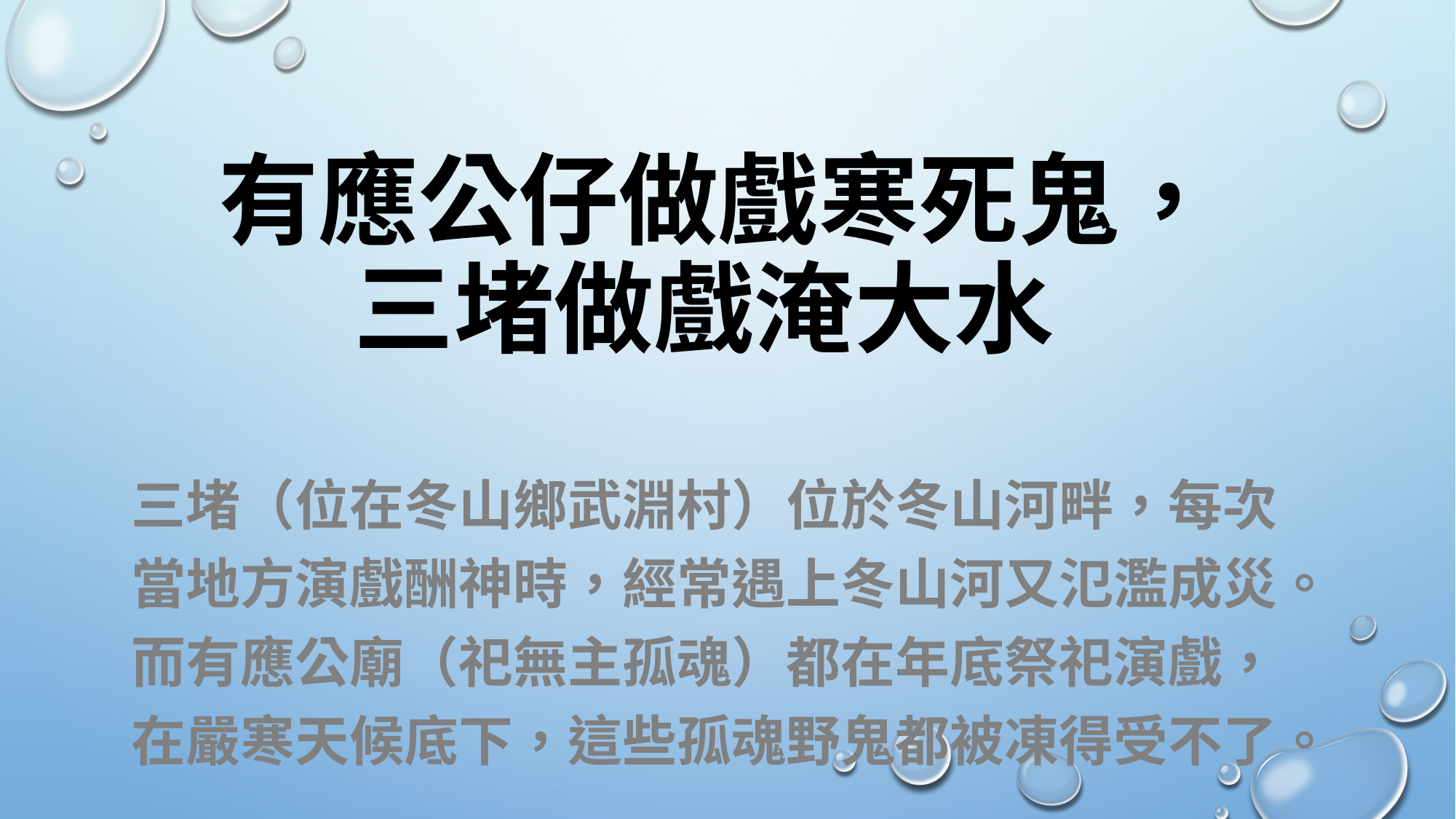

# 有應公仔做戲寒死鬼， 三堵做戲淹大水
三堵（位在冬山鄉武淵村）位於冬山河畔，每次當地方演戲酬神時，經常遇上冬山河又氾濫成災。而有應公廟（祀無主孤魂）都在年底祭祀演戲，在嚴寒天候底下，這些孤魂野鬼都被凍得受不了。